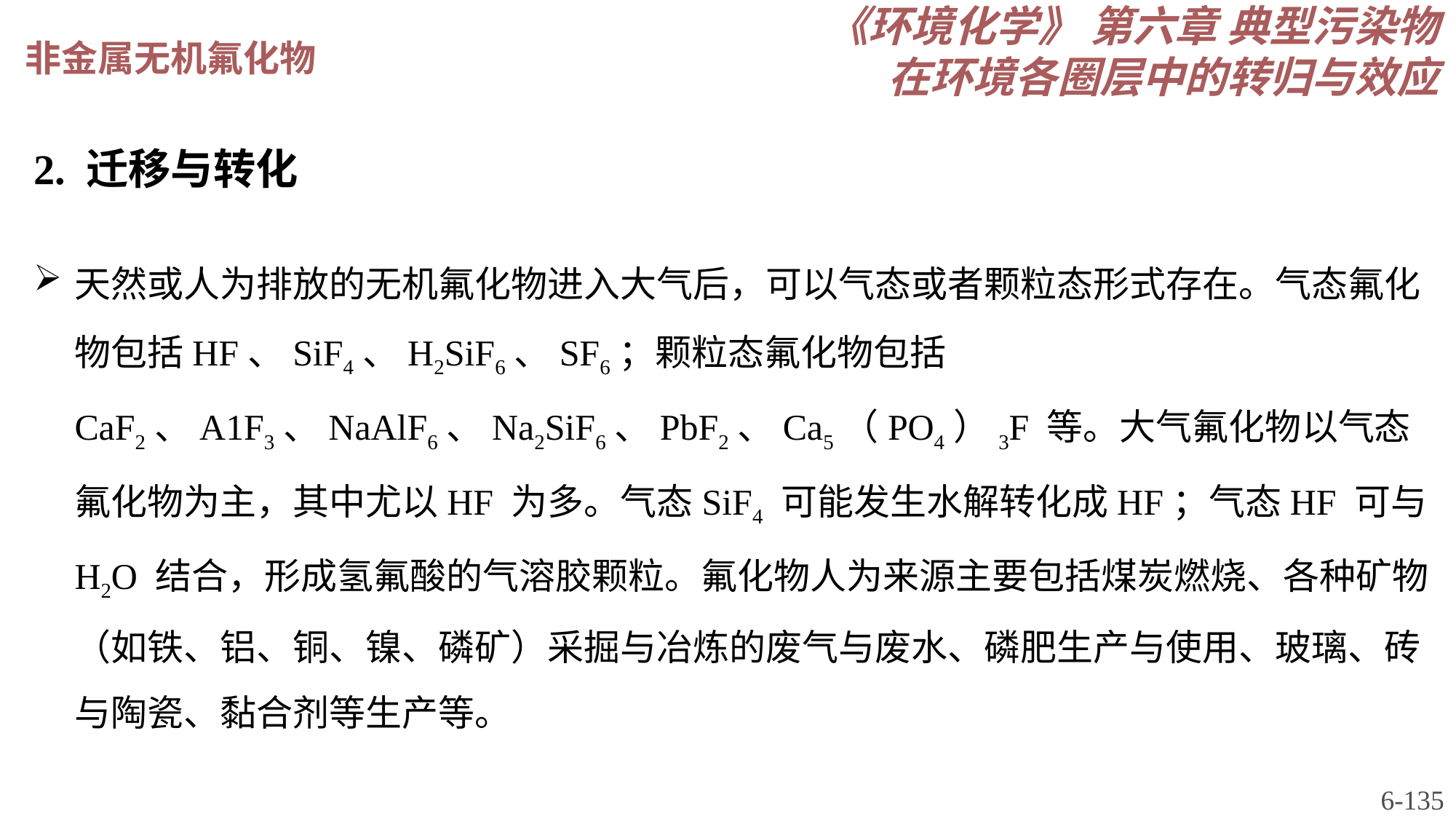

《环境化学》 第六章 典型污染物在环境各圈层中的转归与效应
非金属无机氟化物
2. 迁移与转化
天然或人为排放的无机氟化物进入大气后，可以气态或者颗粒态形式存在。气态氟化物包括HF、SiF4、H2SiF6、SF6；颗粒态氟化物包括CaF2、A1F3、NaAlF6、Na2SiF6、PbF2、Ca5（PO4）3F 等。大气氟化物以气态氟化物为主，其中尤以HF 为多。气态SiF4 可能发生水解转化成HF；气态HF 可与H2O 结合，形成氢氟酸的气溶胶颗粒。氟化物人为来源主要包括煤炭燃烧、各种矿物（如铁、铝、铜、镍、磷矿）采掘与冶炼的废气与废水、磷肥生产与使用、玻璃、砖与陶瓷、黏合剂等生产等。
6-135